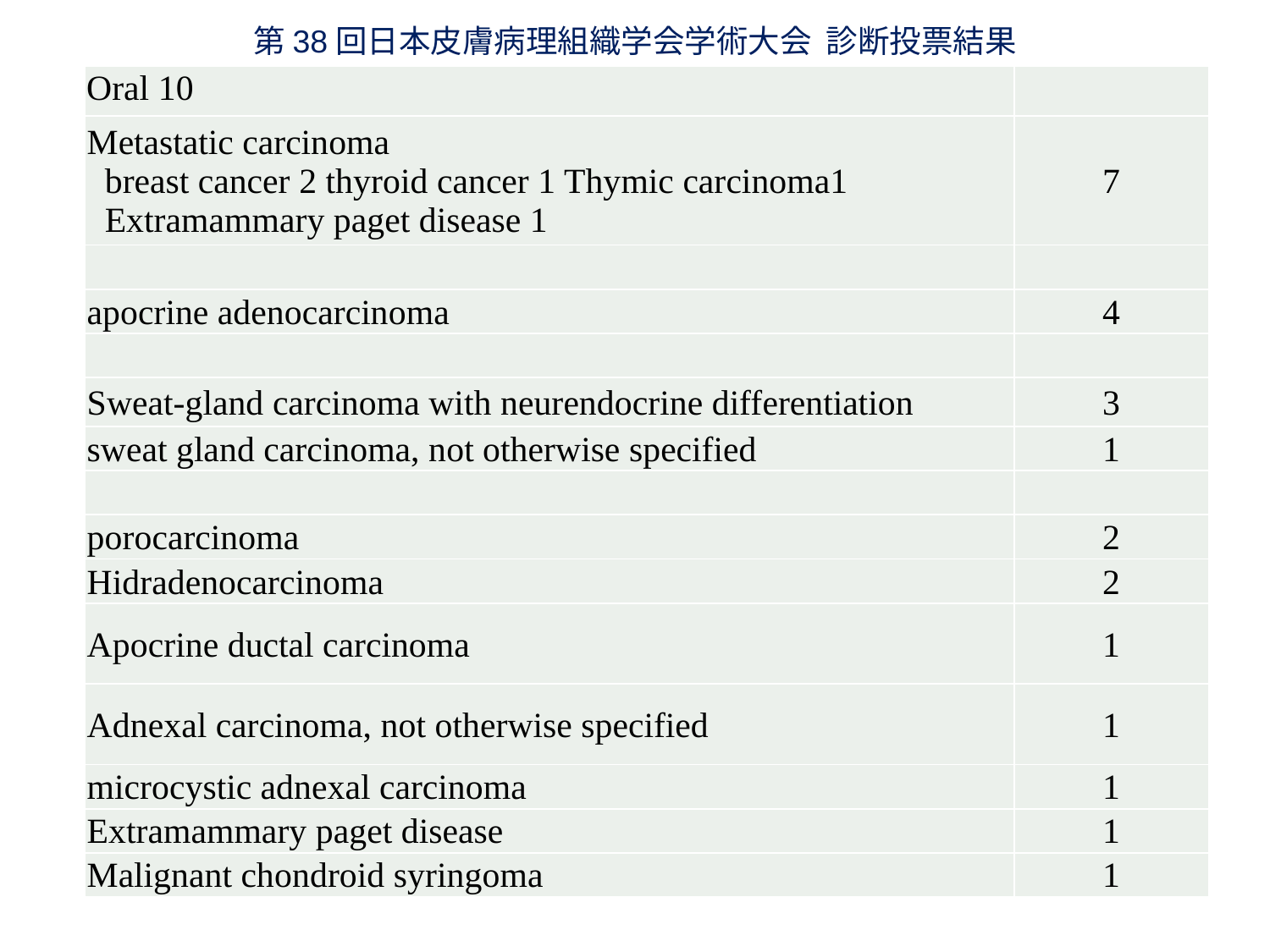

第38回日本皮膚病理組織学会学術大会  診断投票結果
| Oral 10 |  |
| --- | --- |
| Metastatic carcinoma breast cancer 2 thyroid cancer 1 Thymic carcinoma1 Extramammary paget disease 1 | 7 |
|  |  |
| apocrine adenocarcinoma | 4 |
|  |  |
| Sweat-gland carcinoma with neurendocrine differentiation | 3 |
| sweat gland carcinoma, not otherwise specified | 1 |
|  |  |
| porocarcinoma | 2 |
| Hidradenocarcinoma | 2 |
| Apocrine ductal carcinoma | 1 |
| Adnexal carcinoma, not otherwise specified | 1 |
| microcystic adnexal carcinoma | 1 |
| Extramammary paget disease | 1 |
| Malignant chondroid syringoma | 1 |